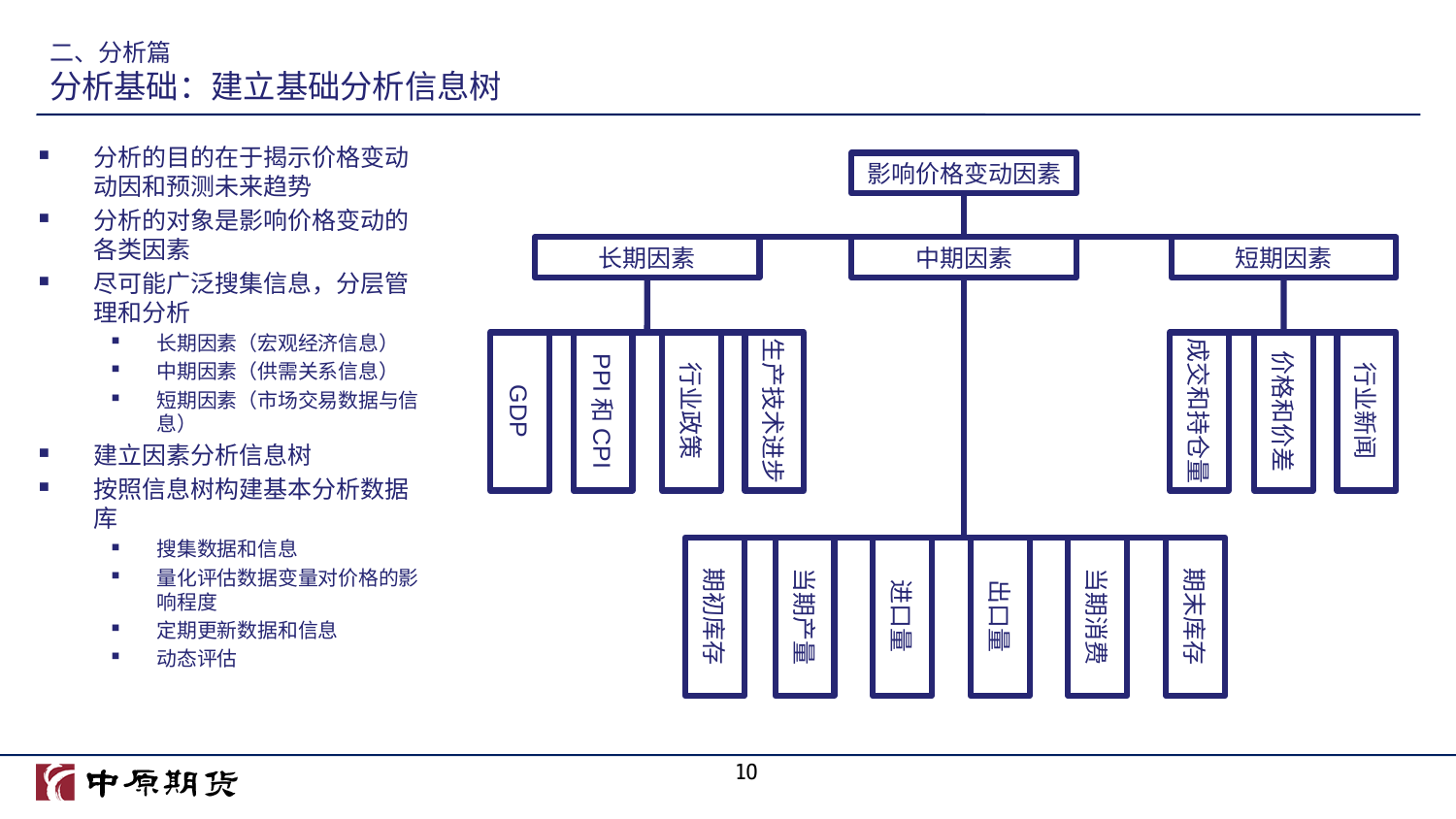

# 二、分析篇 分析基础：建立基础分析信息树
分析的目的在于揭示价格变动动因和预测未来趋势
分析的对象是影响价格变动的各类因素
尽可能广泛搜集信息，分层管理和分析
长期因素（宏观经济信息）
中期因素（供需关系信息）
短期因素（市场交易数据与信息）
建立因素分析信息树
按照信息树构建基本分析数据库
搜集数据和信息
量化评估数据变量对价格的影响程度
定期更新数据和信息
动态评估
影响价格变动因素
长期因素
中期因素
短期因素
GDP
PPI和CPI
行业政策
生产技术进步
成交和持仓量
价格和价差
行业新闻
期初库存
当期产量
进口量
出口量
当期消费
期末库存
10